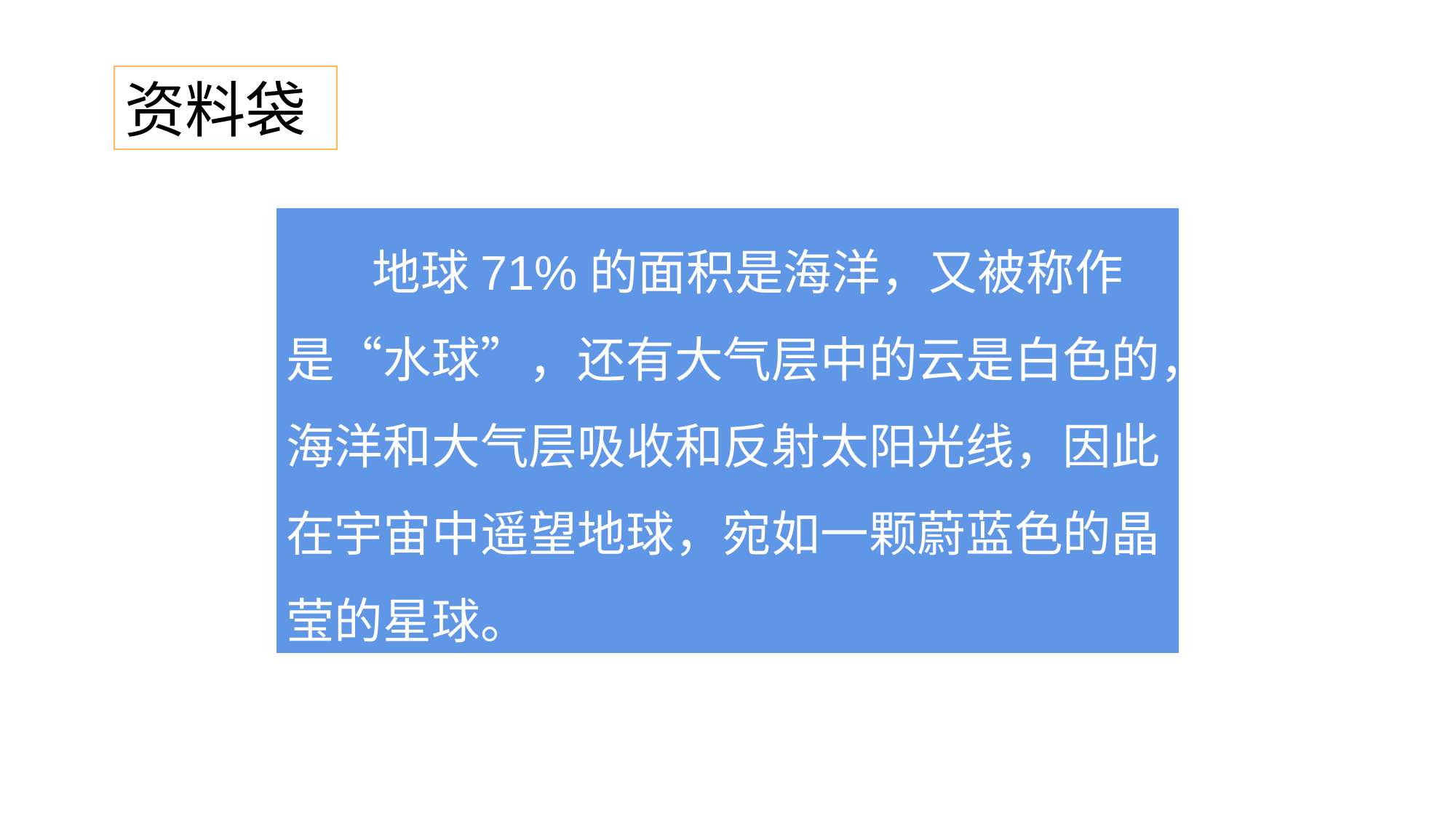

资料袋
        地球71%的面积是海洋，又被称作是“水球”，还有大气层中的云是白色的，海洋和大气层吸收和反射太阳光线，因此在宇宙中遥望地球，宛如一颗蔚蓝色的晶莹的星球。